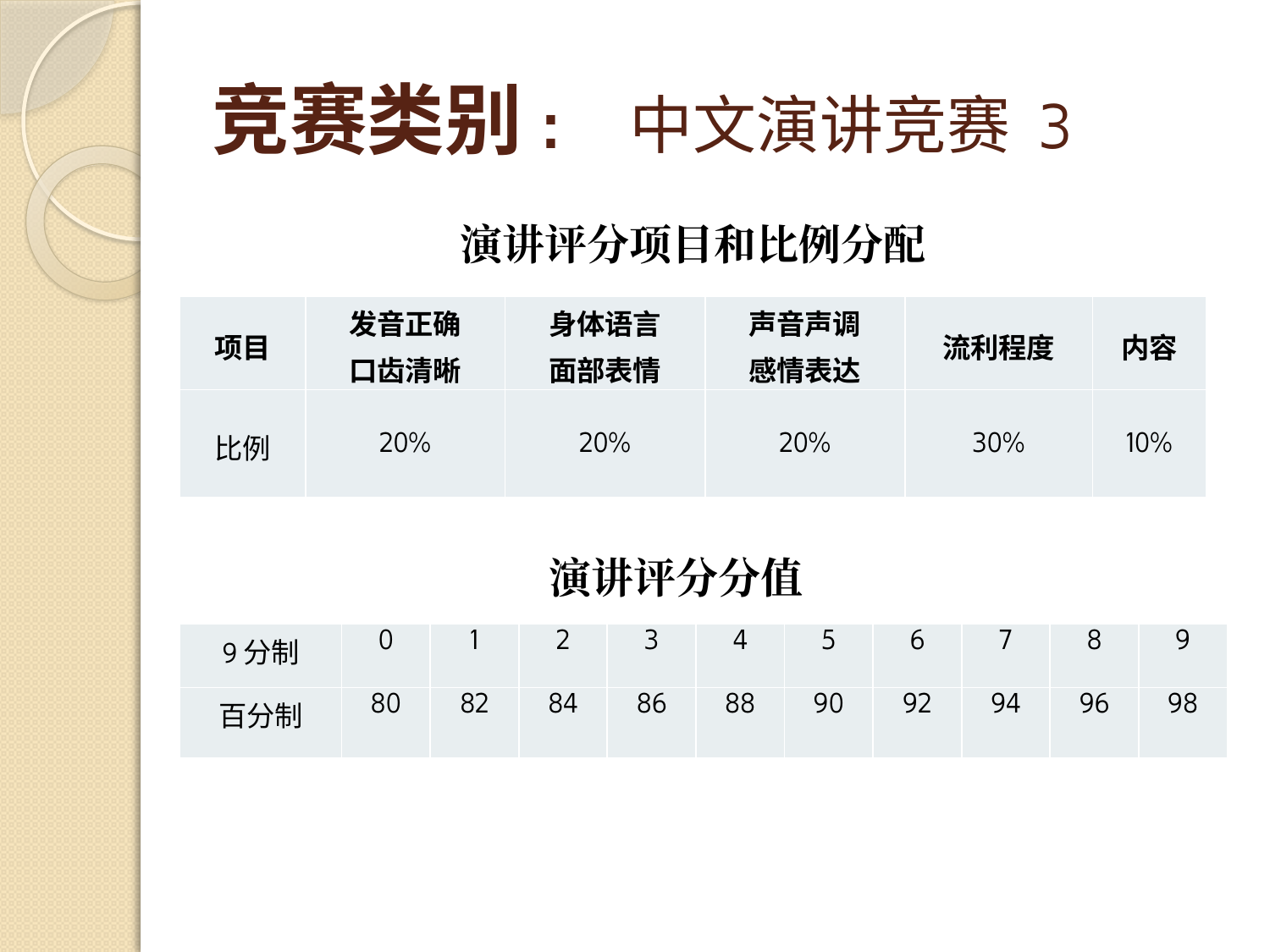

# 竞赛类别:  中文演讲竞赛 3
演讲评分项目和比例分配
| 项目 | 发音正确 口齿清晰 | 身体语言 面部表情 | 声音声调 感情表达 | 流利程度 | 内容 |
| --- | --- | --- | --- | --- | --- |
| 比例 | 20% | 20% | 20% | 30% | 10% |
演讲评分分值
| 9分制 | 0 | 1 | 2 | 3 | 4 | 5 | 6 | 7 | 8 | 9 |
| --- | --- | --- | --- | --- | --- | --- | --- | --- | --- | --- |
| 百分制 | 80 | 82 | 84 | 86 | 88 | 90 | 92 | 94 | 96 | 98 |